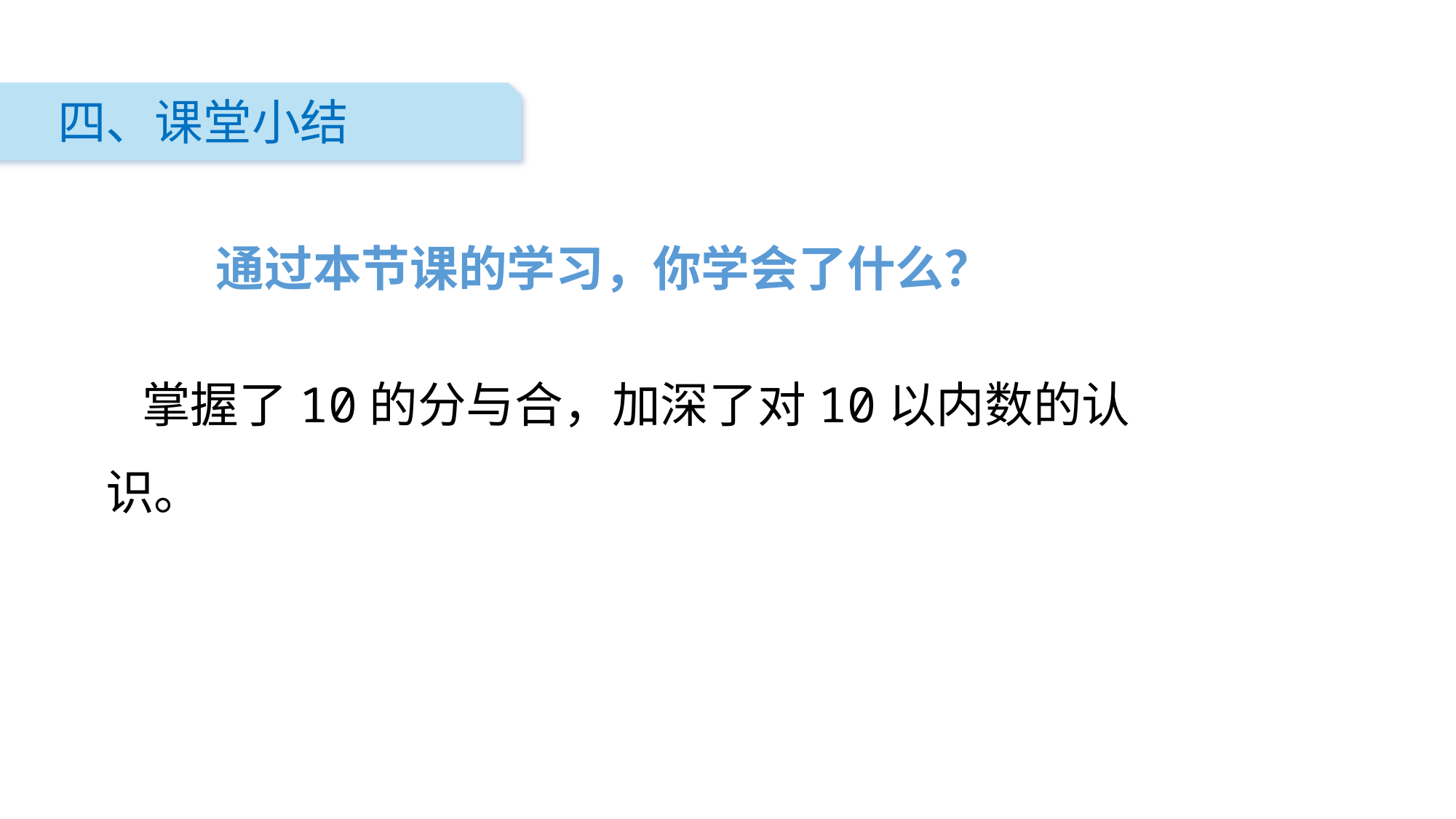

四、课堂小结
通过本节课的学习，你学会了什么？
掌握了10的分与合，加深了对10以内数的认识。